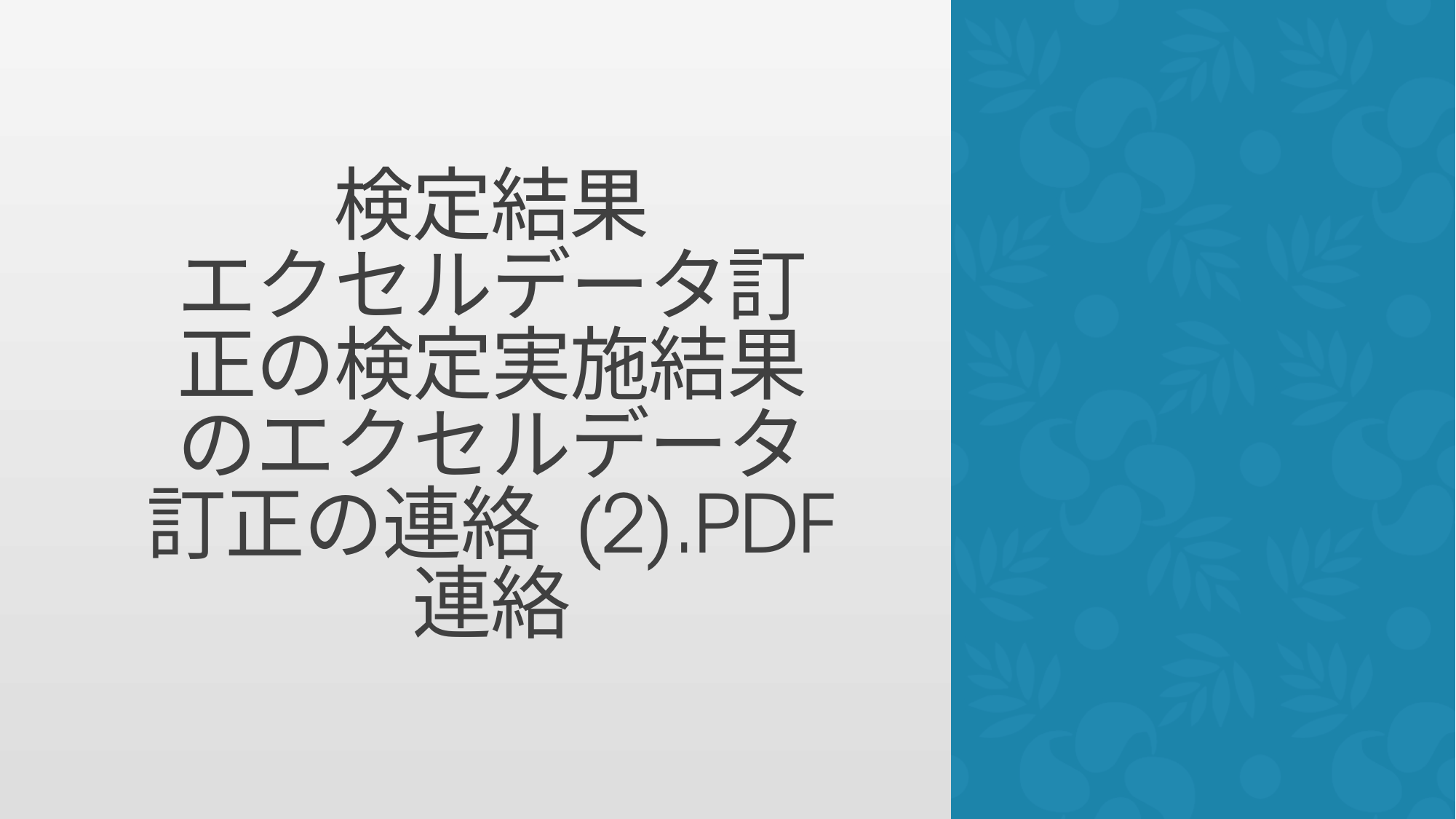

# 検定結果 エクセルデータ訂正の検定実施結果のエクセルデータ訂正の連絡 (2).pdf 連絡